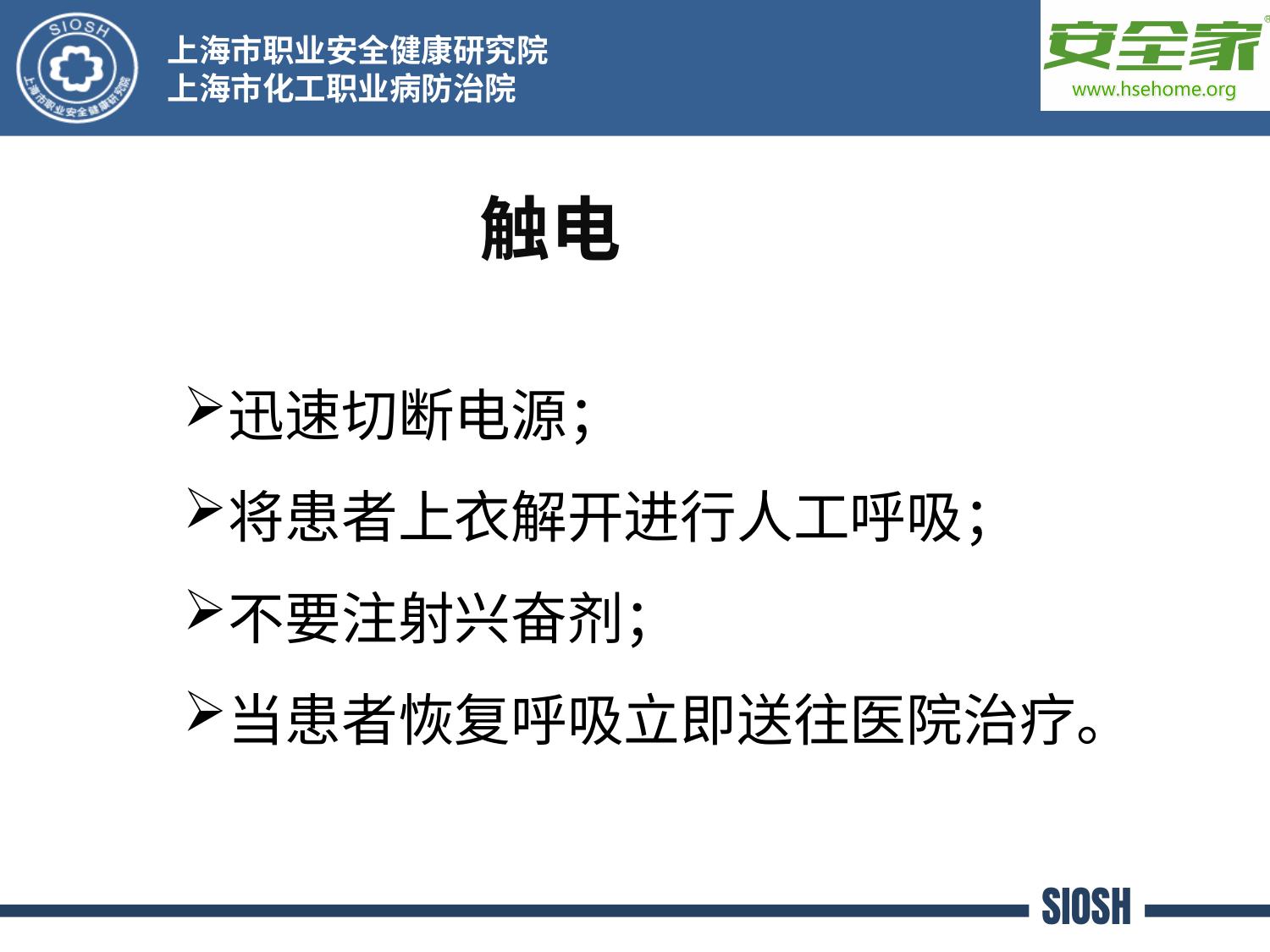

触电
迅速切断电源；
将患者上衣解开进行人工呼吸；
不要注射兴奋剂；
当患者恢复呼吸立即送往医院治疗。